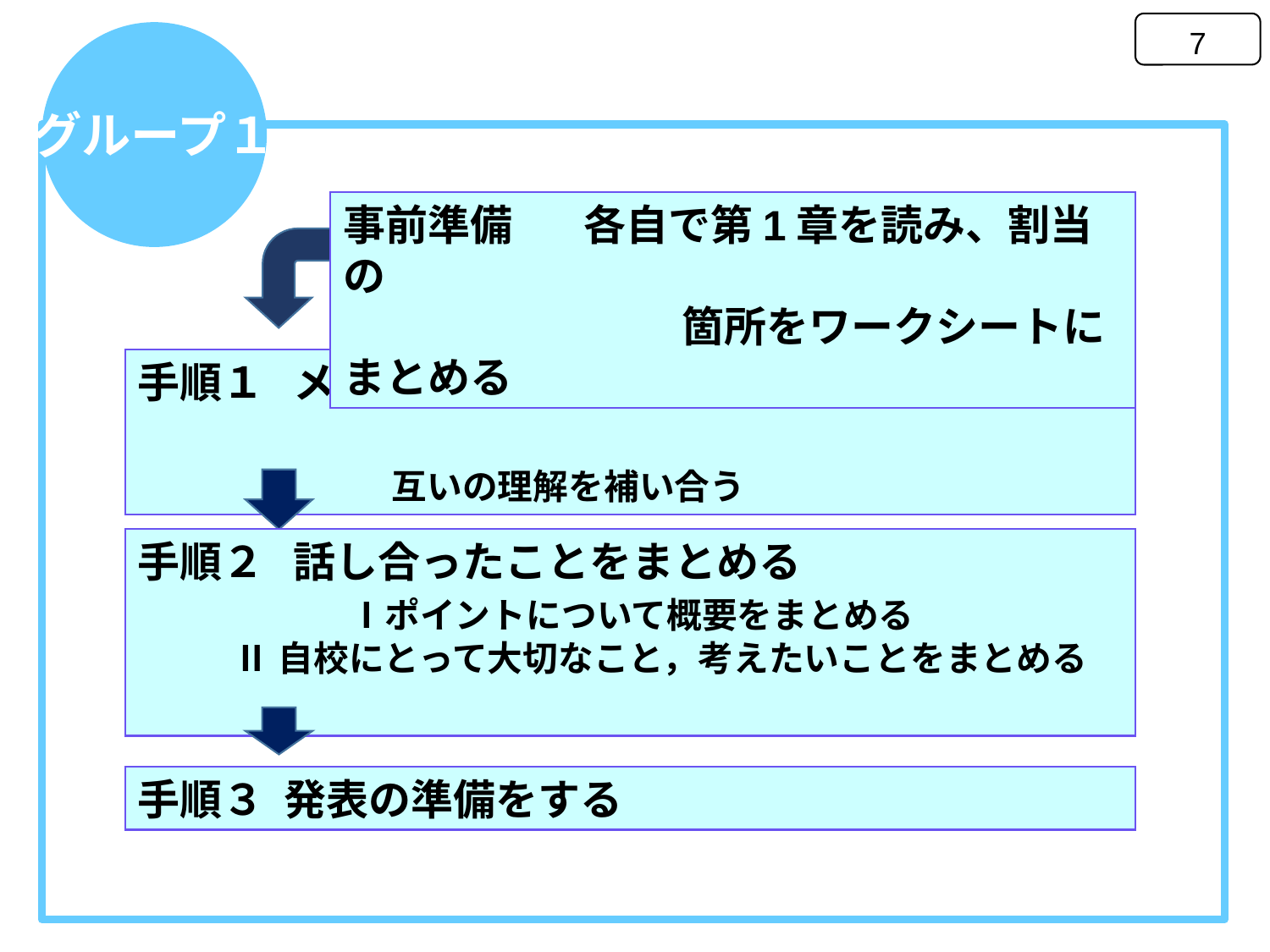

7

グループ１

事前準備   　各自で第1章を読み、割当の
　　　　　　　　箇所をワークシートにまとめる

手順１   メンバーで互いの解釈を交流する
　　　　　　互いの理解を補い合う

手順２   話し合ったことをまとめる
　　　　　Ⅰポイントについて概要をまとめる
            Ⅱ自校にとって大切なこと，考えたいことをまとめる

手順３  発表の準備をする